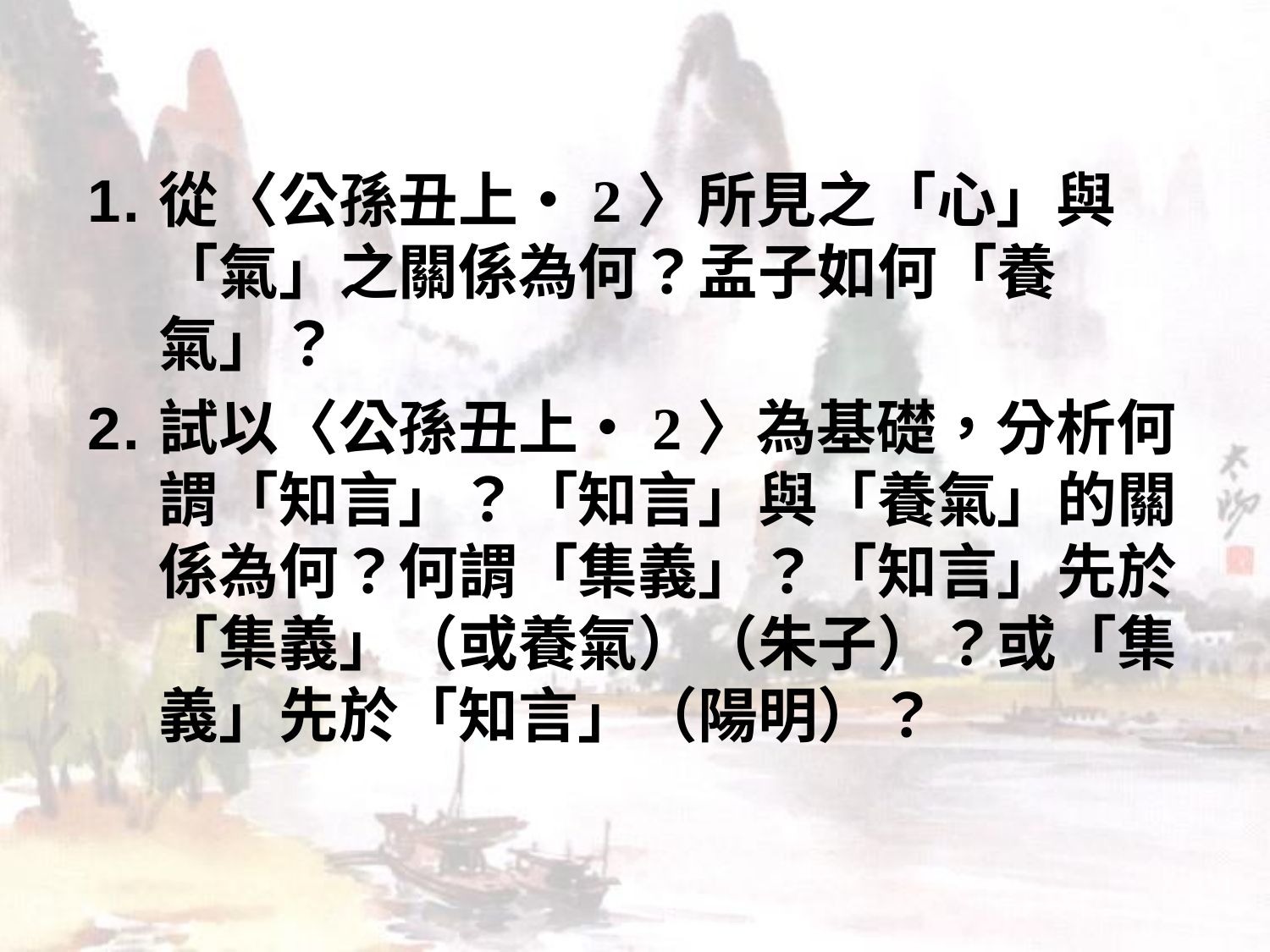

從〈公孫丑上‧2〉所見之「心」與「氣」之關係為何？孟子如何「養氣」？
試以〈公孫丑上‧2〉為基礎，分析何謂「知言」？「知言」與「養氣」的關係為何？何謂「集義」？「知言」先於「集義」（或養氣）（朱子）？或「集義」先於「知言」（陽明）？